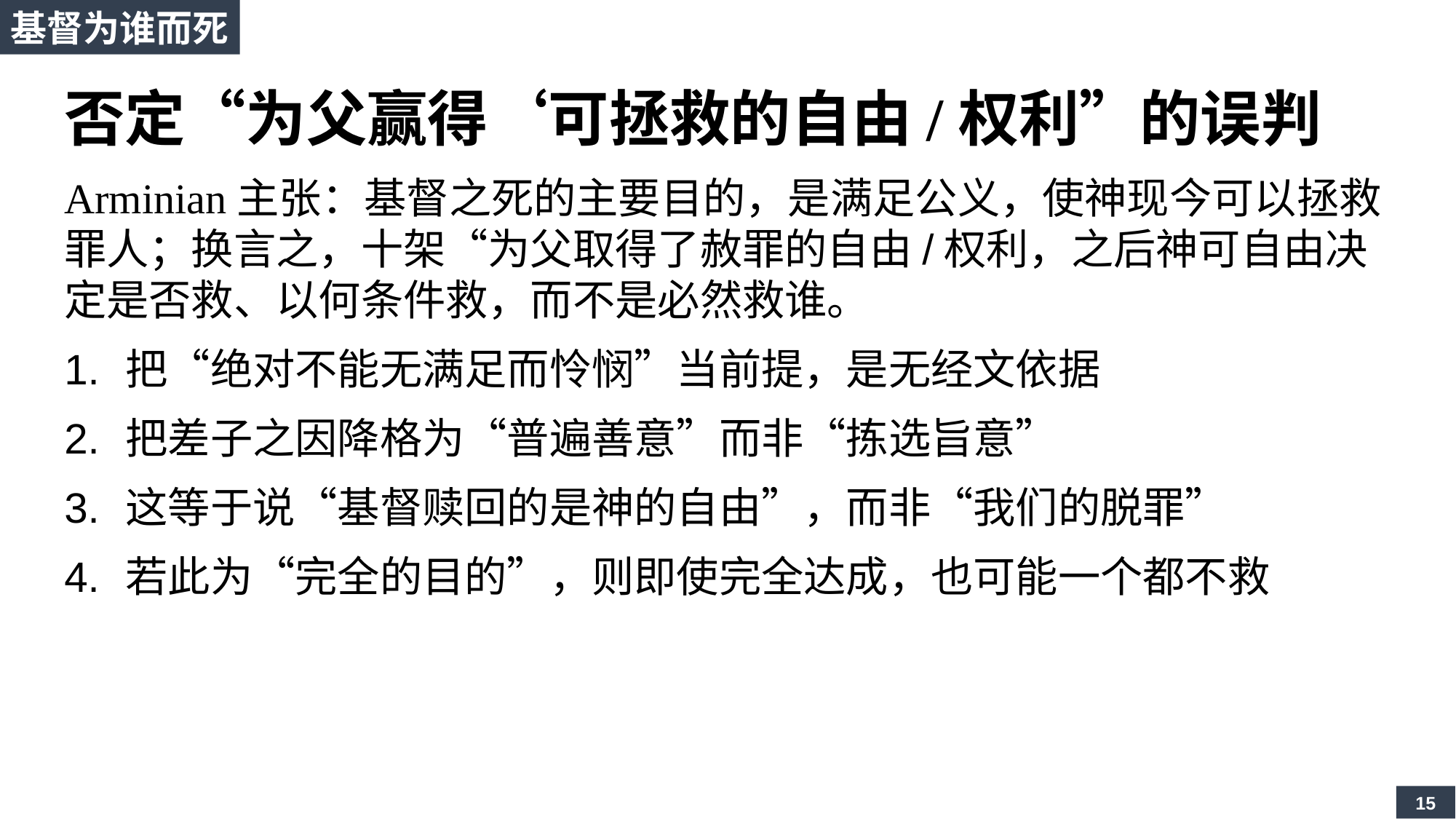

基督为谁而死
否定“为父赢得‘可拯救的自由/权利”的误判
Arminian主张：基督之死的主要目的，是满足公义，使神现今可以拯救罪人；换言之，十架“为父取得了赦罪的自由/权利，之后神可自由决定是否救、以何条件救，而不是必然救谁。
把“绝对不能无满足而怜悯”当前提，是无经文依据
把差子之因降格为“普遍善意”而非“拣选旨意”
这等于说“基督赎回的是神的自由”，而非“我们的脱罪”
若此为“完全的目的”，则即使完全达成，也可能一个都不救
15